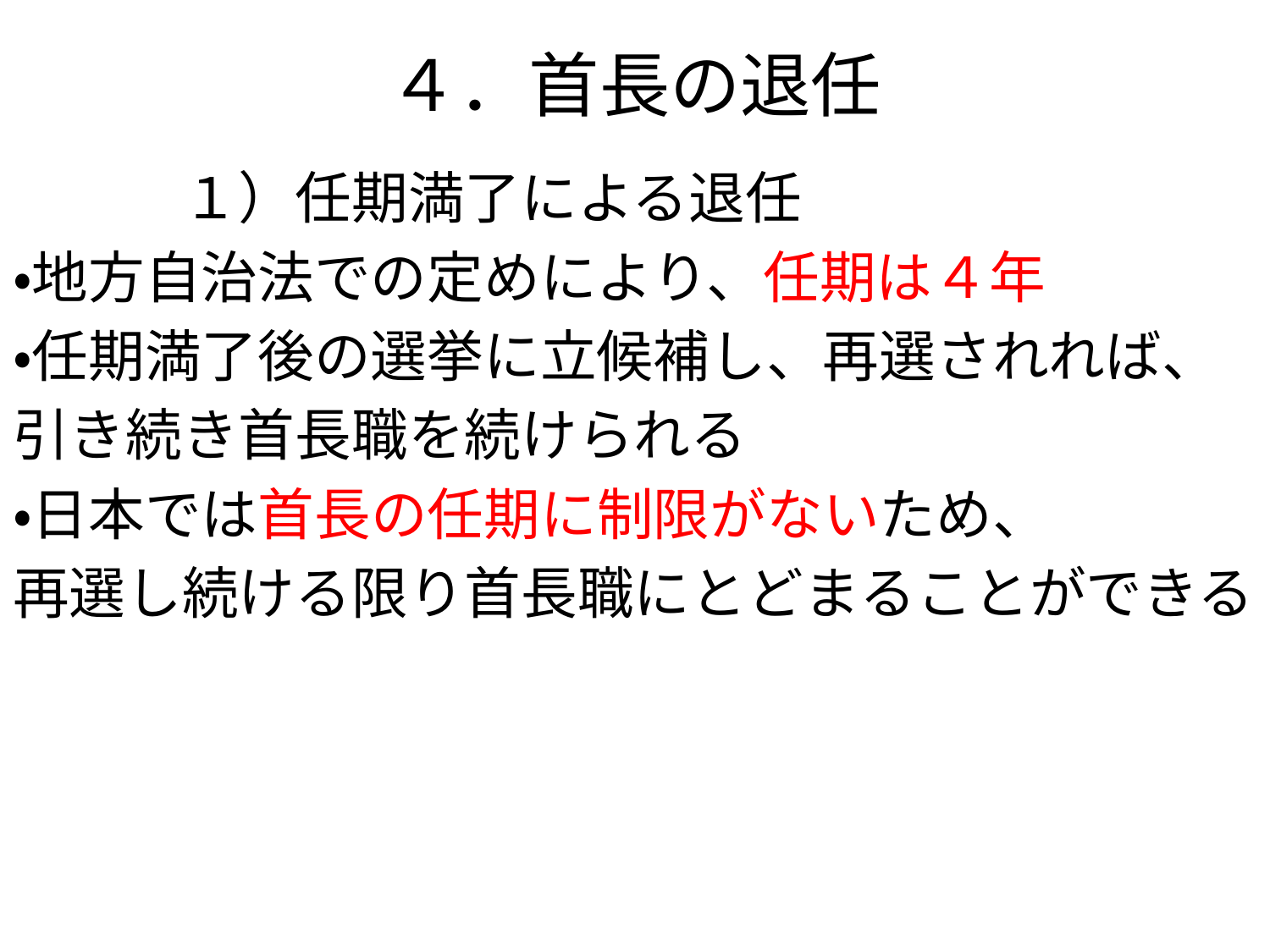

# ４．首長の退任
　　　１）任期満了による退任
・地方自治法での定めにより、任期は４年
・任期満了後の選挙に立候補し、再選されれば、
引き続き首長職を続けられる
・日本では首長の任期に制限がないため、
再選し続ける限り首長職にとどまることができる